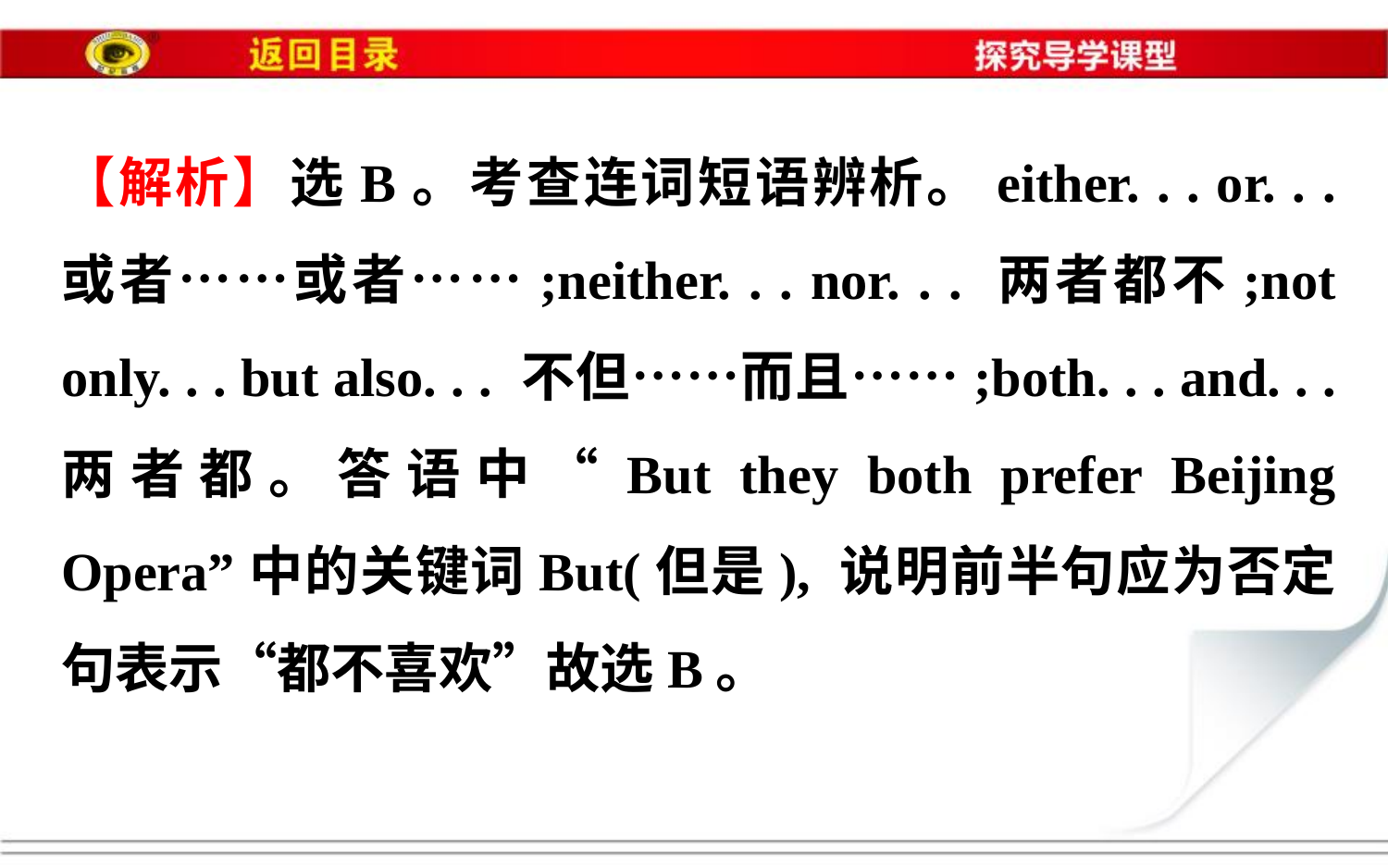

【解析】选B。考查连词短语辨析。either. . . or. . . 或者……或者……;neither. . . nor. . . 两者都不;not only. . . but also. . . 不但……而且……;both. . . and. . . 两者都。答语中“But they both prefer Beijing Opera”中的关键词But(但是), 说明前半句应为否定句表示“都不喜欢”故选B。